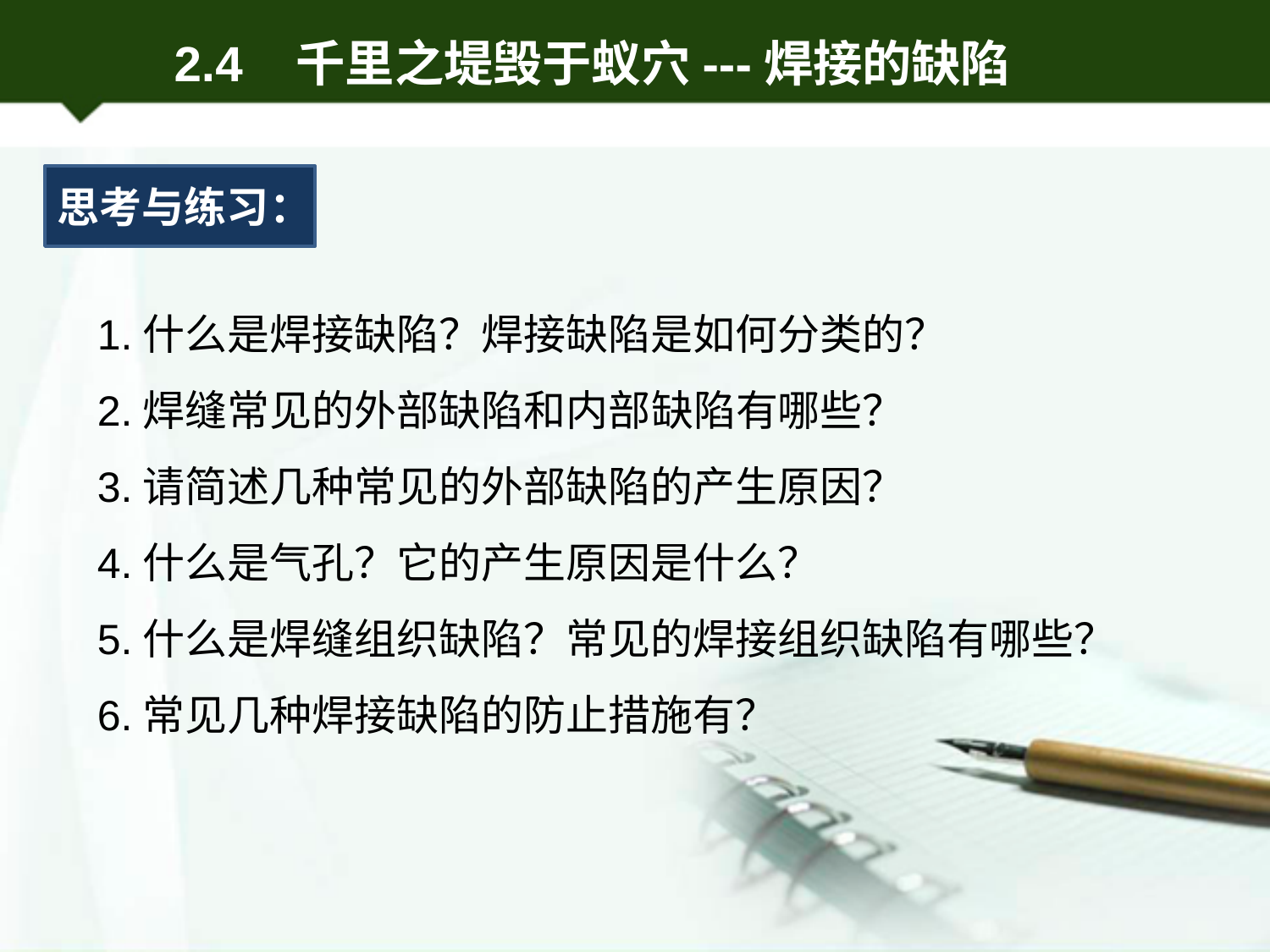

2.4   千里之堤毁于蚁穴---焊接的缺陷
思考与练习：
1.什么是焊接缺陷？焊接缺陷是如何分类的？
2.焊缝常见的外部缺陷和内部缺陷有哪些？
3.请简述几种常见的外部缺陷的产生原因？
4.什么是气孔？它的产生原因是什么？
5.什么是焊缝组织缺陷？常见的焊接组织缺陷有哪些？
6.常见几种焊接缺陷的防止措施有？